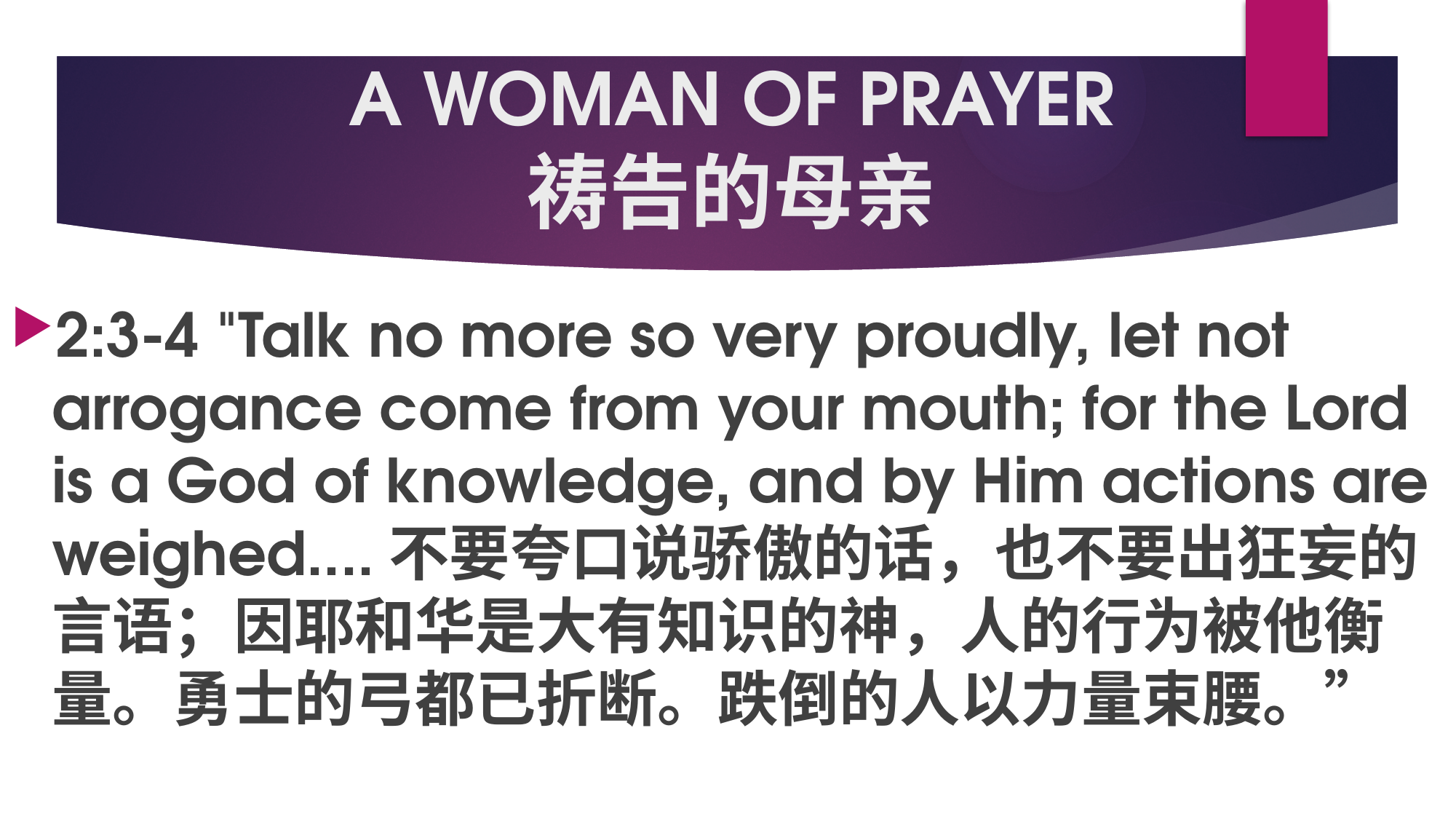

# A WOMAN OF PRAYER 祷告的母亲
2:3-4 "Talk no more so very proudly, let not arrogance come from your mouth; for the Lord is a God of knowledge, and by Him actions are weighed....不要夸口说骄傲的话，也不要出狂妄的言语；因耶和华是大有知识的神，人的行为被他衡量。勇士的弓都已折断。跌倒的人以力量束腰。”